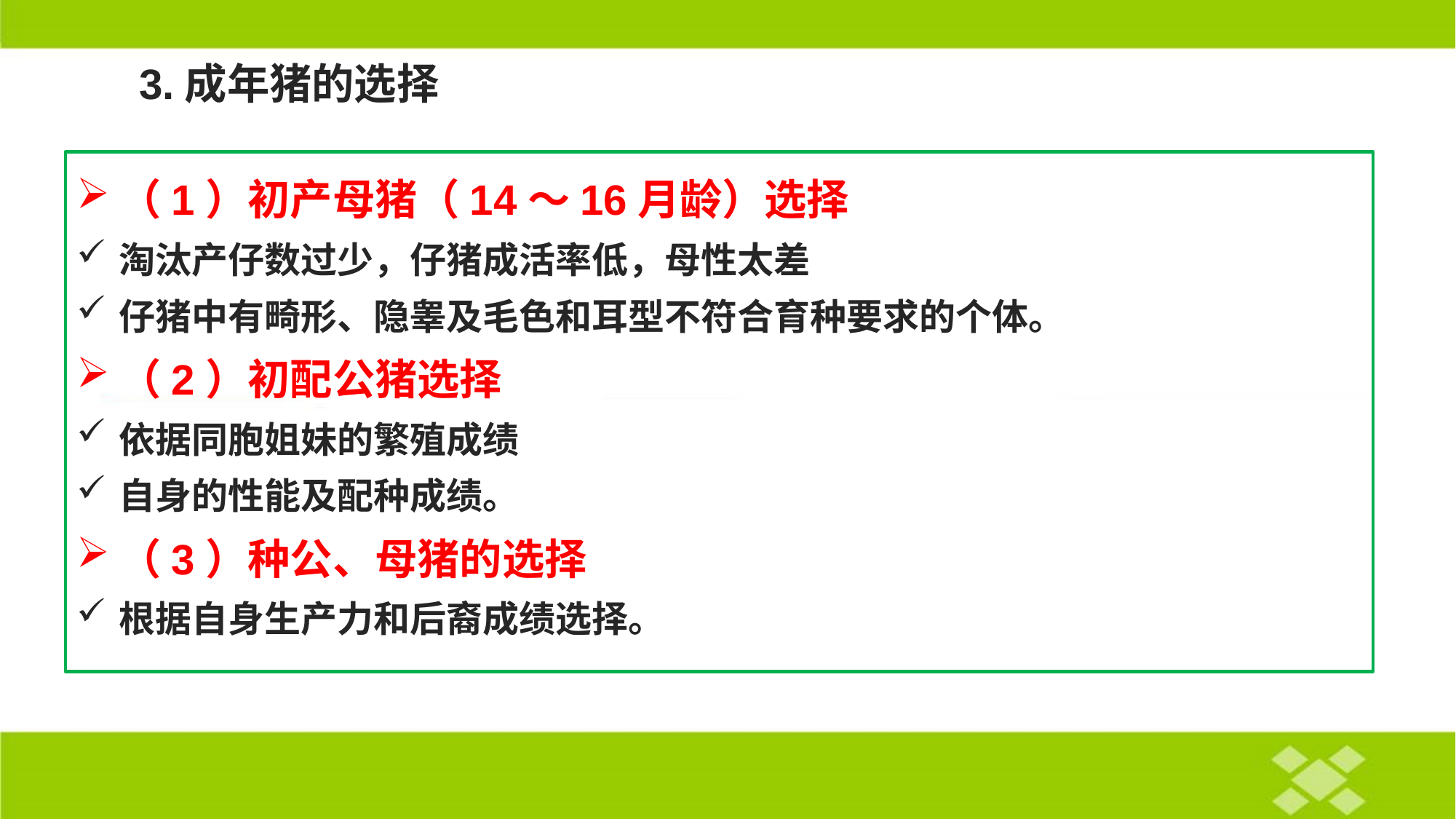

# 3.成年猪的选择
（1）初产母猪（14～16月龄）选择
淘汰产仔数过少，仔猪成活率低，母性太差
仔猪中有畸形、隐睾及毛色和耳型不符合育种要求的个体。
（2）初配公猪选择
依据同胞姐妹的繁殖成绩
自身的性能及配种成绩。
（3）种公、母猪的选择
根据自身生产力和后裔成绩选择。